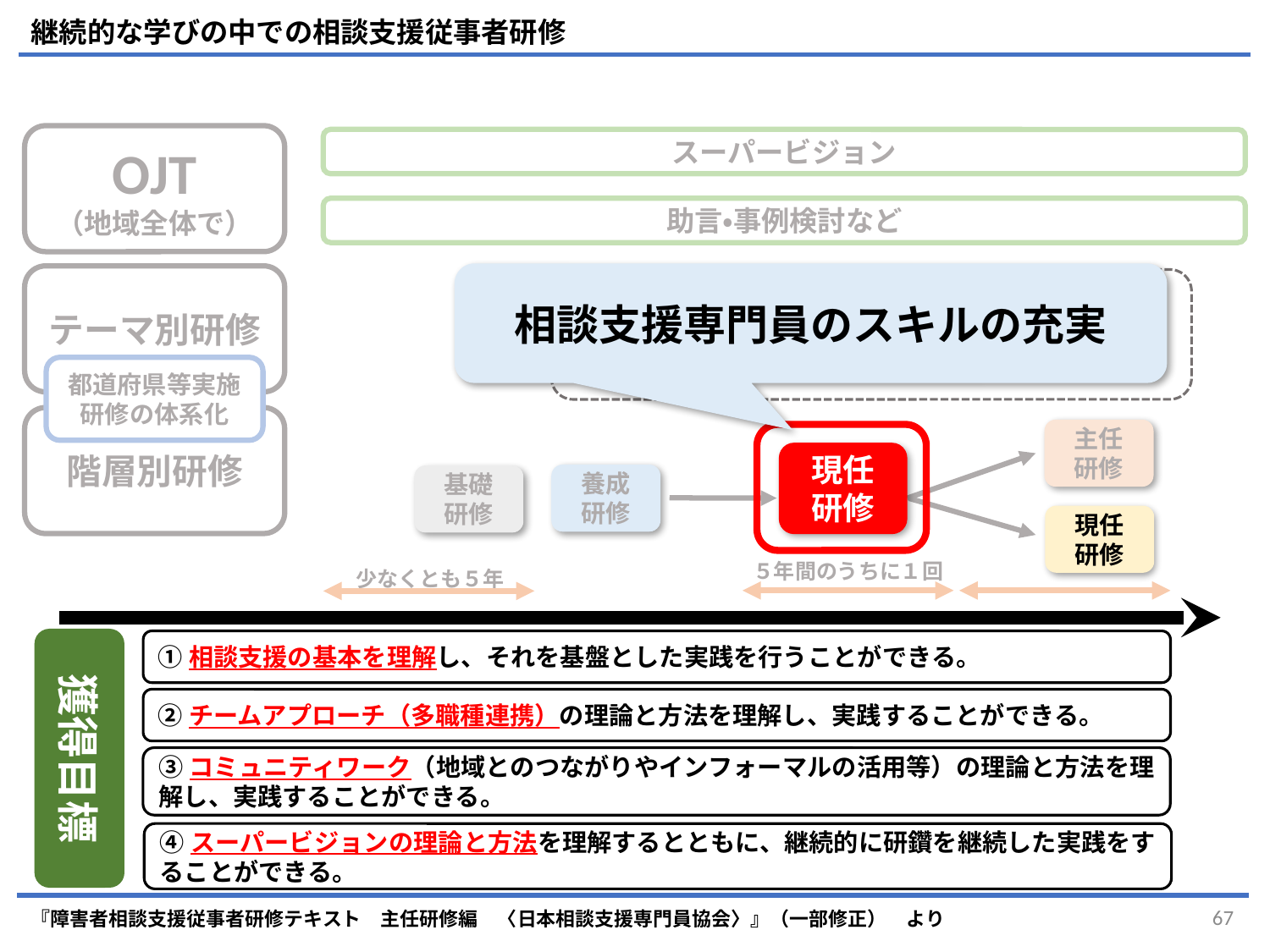

継続的な学びの中での相談支援従事者研修
OJT
（地域全体で）
スーパービジョン
助言・事例検討など
相談支援専門員のスキルの充実
テーマ別研修
専門コース別研修
（精神障害・障害児相談意思決定支援など）
医療的ケア児支援者養成研修
都道府県等実施研修の体系化
階層別研修
主任
研修

現任
研修
養成
研修
基礎
研修
現任
研修
５年間のうちに１回
少なくとも５年
獲得目標
①相談支援の基本を理解し、それを基盤とした実践を行うことができる。
②チームアプローチ（多職種連携）の理論と方法を理解し、実践することができる。
③コミュニティワーク（地域とのつながりやインフォーマルの活用等）の理論と方法を理解し、実践することができる。
④スーパービジョンの理論と方法を理解するとともに、継続的に研鑽を継続した実践をすることができる。
『障害者相談支援従事者研修テキスト　主任研修編　〈日本相談支援専門員協会〉』（一部修正）　より
67